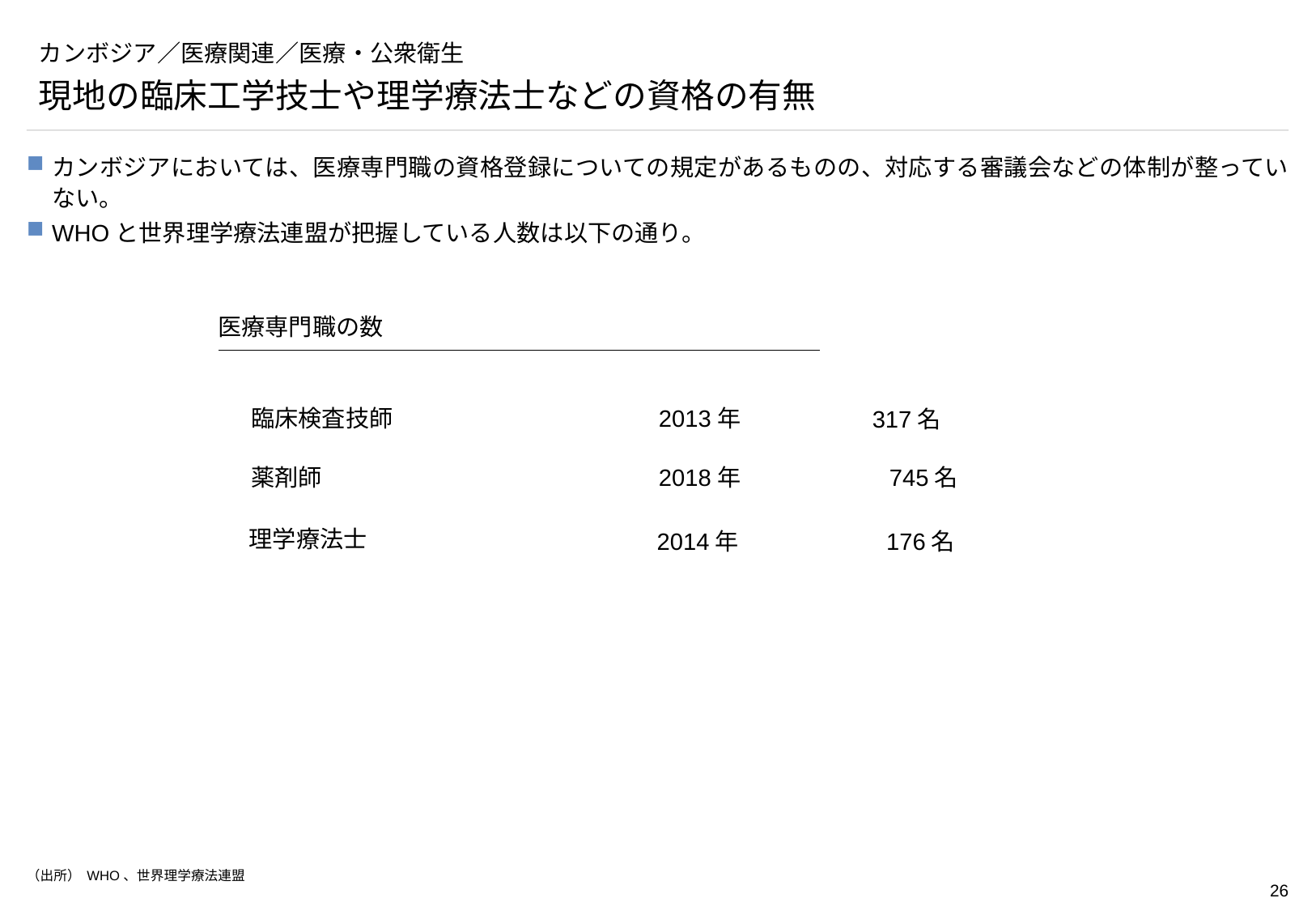

# カンボジア／医療関連／医療・公衆衛生
現地の臨床工学技士や理学療法士などの資格の有無
カンボジアにおいては、医療専門職の資格登録についての規定があるものの、対応する審議会などの体制が整っていない。
WHOと世界理学療法連盟が把握している人数は以下の通り。
医療専門職の数
臨床検査技師
2013年
317名
745名
薬剤師
2018年
理学療法士
2014年
176名
（出所） WHO、世界理学療法連盟